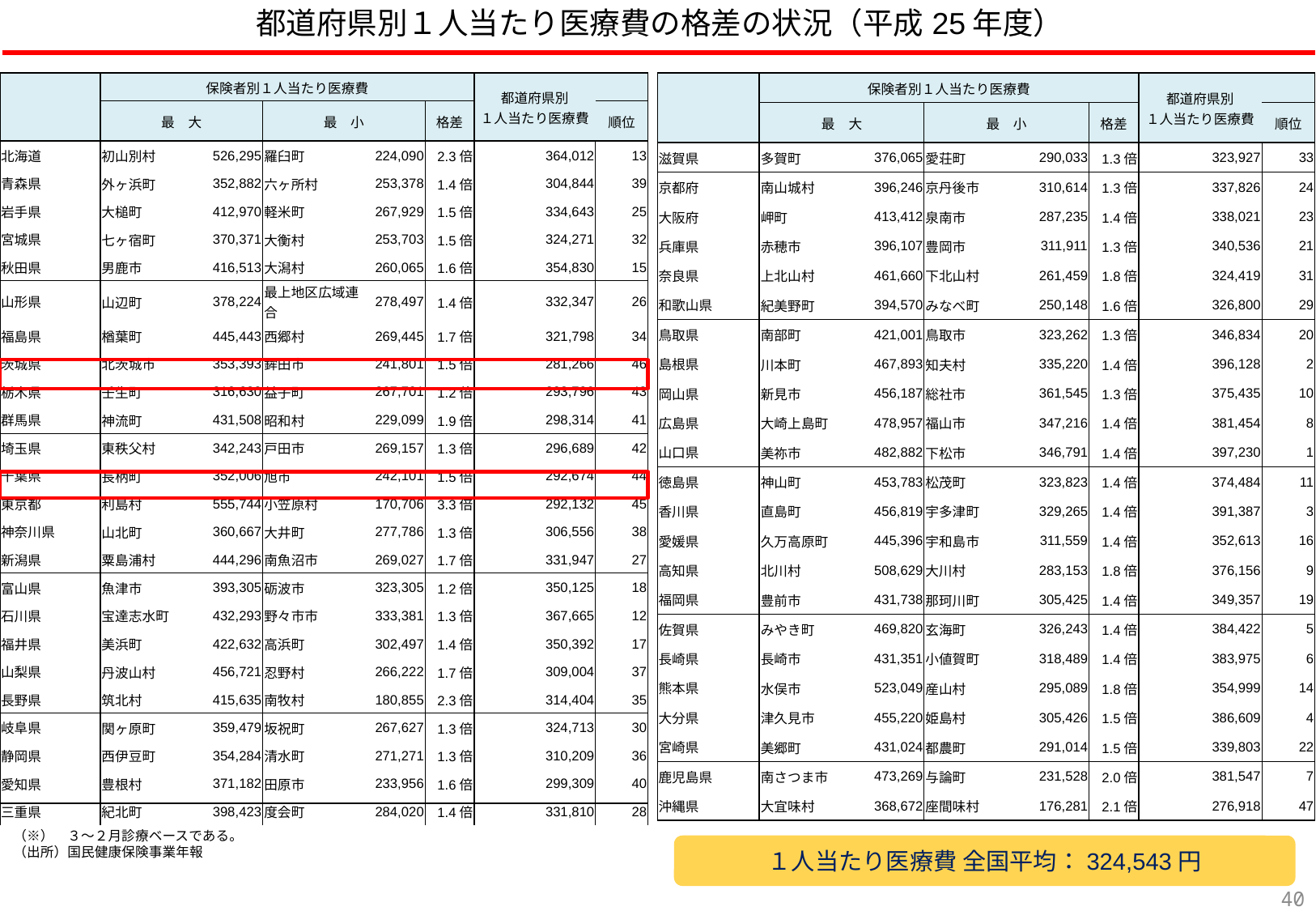

# 都道府県別１人当たり医療費の格差の状況（平成25年度）
|  | 保険者別１人当たり医療費 |  |  |  |  | 都道府県別 １人当たり医療費 |  |
| --- | --- | --- | --- | --- | --- | --- | --- |
|  | 最　大 |  | 最　小 |  | 格差 |  | 順位 |
| 滋賀県 | 多賀町 | 376,065 | 愛荘町 | 290,033 | 1.3倍 | 323,927 | 33 |
| 京都府 | 南山城村 | 396,246 | 京丹後市 | 310,614 | 1.3倍 | 337,826 | 24 |
| 大阪府 | 岬町 | 413,412 | 泉南市 | 287,235 | 1.4倍 | 338,021 | 23 |
| 兵庫県 | 赤穂市 | 396,107 | 豊岡市 | 311,911 | 1.3倍 | 340,536 | 21 |
| 奈良県 | 上北山村 | 461,660 | 下北山村 | 261,459 | 1.8倍 | 324,419 | 31 |
| 和歌山県 | 紀美野町 | 394,570 | みなべ町 | 250,148 | 1.6倍 | 326,800 | 29 |
| 鳥取県 | 南部町 | 421,001 | 鳥取市 | 323,262 | 1.3倍 | 346,834 | 20 |
| 島根県 | 川本町 | 467,893 | 知夫村 | 335,220 | 1.4倍 | 396,128 | 2 |
| 岡山県 | 新見市 | 456,187 | 総社市 | 361,545 | 1.3倍 | 375,435 | 10 |
| 広島県 | 大崎上島町 | 478,957 | 福山市 | 347,216 | 1.4倍 | 381,454 | 8 |
| 山口県 | 美祢市 | 482,882 | 下松市 | 346,791 | 1.4倍 | 397,230 | 1 |
| 徳島県 | 神山町 | 453,783 | 松茂町 | 323,823 | 1.4倍 | 374,484 | 11 |
| 香川県 | 直島町 | 456,819 | 宇多津町 | 329,265 | 1.4倍 | 391,387 | 3 |
| 愛媛県 | 久万高原町 | 445,396 | 宇和島市 | 311,559 | 1.4倍 | 352,613 | 16 |
| 高知県 | 北川村 | 508,629 | 大川村 | 283,153 | 1.8倍 | 376,156 | 9 |
| 福岡県 | 豊前市 | 431,738 | 那珂川町 | 305,425 | 1.4倍 | 349,357 | 19 |
| 佐賀県 | みやき町 | 469,820 | 玄海町 | 326,243 | 1.4倍 | 384,422 | 5 |
| 長崎県 | 長崎市 | 431,351 | 小値賀町 | 318,489 | 1.4倍 | 383,975 | 6 |
| 熊本県 | 水俣市 | 523,049 | 産山村 | 295,089 | 1.8倍 | 354,999 | 14 |
| 大分県 | 津久見市 | 455,220 | 姫島村 | 305,426 | 1.5倍 | 386,609 | 4 |
| 宮崎県 | 美郷町 | 431,024 | 都農町 | 291,014 | 1.5倍 | 339,803 | 22 |
| 鹿児島県 | 南さつま市 | 473,269 | 与論町 | 231,528 | 2.0倍 | 381,547 | 7 |
| 沖縄県 | 大宜味村 | 368,672 | 座間味村 | 176,281 | 2.1倍 | 276,918 | 47 |
|  | 保険者別１人当たり医療費 |  |  |  |  | 都道府県別 １人当たり医療費 |  |
| --- | --- | --- | --- | --- | --- | --- | --- |
|  | 最　大 |  | 最　小 |  | 格差 |  | 順位 |
| 北海道 | 初山別村 | 526,295 | 羅臼町 | 224,090 | 2.3倍 | 364,012 | 13 |
| 青森県 | 外ヶ浜町 | 352,882 | 六ヶ所村 | 253,378 | 1.4倍 | 304,844 | 39 |
| 岩手県 | 大槌町 | 412,970 | 軽米町 | 267,929 | 1.5倍 | 334,643 | 25 |
| 宮城県 | 七ヶ宿町 | 370,371 | 大衡村 | 253,703 | 1.5倍 | 324,271 | 32 |
| 秋田県 | 男鹿市 | 416,513 | 大潟村 | 260,065 | 1.6倍 | 354,830 | 15 |
| 山形県 | 山辺町 | 378,224 | 最上地区広域連合 | 278,497 | 1.4倍 | 332,347 | 26 |
| 福島県 | 楢葉町 | 445,443 | 西郷村 | 269,445 | 1.7倍 | 321,798 | 34 |
| 茨城県 | 北茨城市 | 353,393 | 鉾田市 | 241,801 | 1.5倍 | 281,266 | 46 |
| 栃木県 | 壬生町 | 316,630 | 益子町 | 267,701 | 1.2倍 | 293,796 | 43 |
| 群馬県 | 神流町 | 431,508 | 昭和村 | 229,099 | 1.9倍 | 298,314 | 41 |
| 埼玉県 | 東秩父村 | 342,243 | 戸田市 | 269,157 | 1.3倍 | 296,689 | 42 |
| 千葉県 | 長柄町 | 352,006 | 旭市 | 242,101 | 1.5倍 | 292,674 | 44 |
| 東京都 | 利島村 | 555,744 | 小笠原村 | 170,706 | 3.3倍 | 292,132 | 45 |
| 神奈川県 | 山北町 | 360,667 | 大井町 | 277,786 | 1.3倍 | 306,556 | 38 |
| 新潟県 | 粟島浦村 | 444,296 | 南魚沼市 | 269,027 | 1.7倍 | 331,947 | 27 |
| 富山県 | 魚津市 | 393,305 | 砺波市 | 323,305 | 1.2倍 | 350,125 | 18 |
| 石川県 | 宝達志水町 | 432,293 | 野々市市 | 333,381 | 1.3倍 | 367,665 | 12 |
| 福井県 | 美浜町 | 422,632 | 高浜町 | 302,497 | 1.4倍 | 350,392 | 17 |
| 山梨県 | 丹波山村 | 456,721 | 忍野村 | 266,222 | 1.7倍 | 309,004 | 37 |
| 長野県 | 筑北村 | 415,635 | 南牧村 | 180,855 | 2.3倍 | 314,404 | 35 |
| 岐阜県 | 関ヶ原町 | 359,479 | 坂祝町 | 267,627 | 1.3倍 | 324,713 | 30 |
| 静岡県 | 西伊豆町 | 354,284 | 清水町 | 271,271 | 1.3倍 | 310,209 | 36 |
| 愛知県 | 豊根村 | 371,182 | 田原市 | 233,956 | 1.6倍 | 299,309 | 40 |
| 三重県 | 紀北町 | 398,423 | 度会町 | 284,020 | 1.4倍 | 331,810 | 28 |

（※）　３～２月診療ベースである。
（出所）国民健康保険事業年報
１人当たり医療費 全国平均：324,543円
40